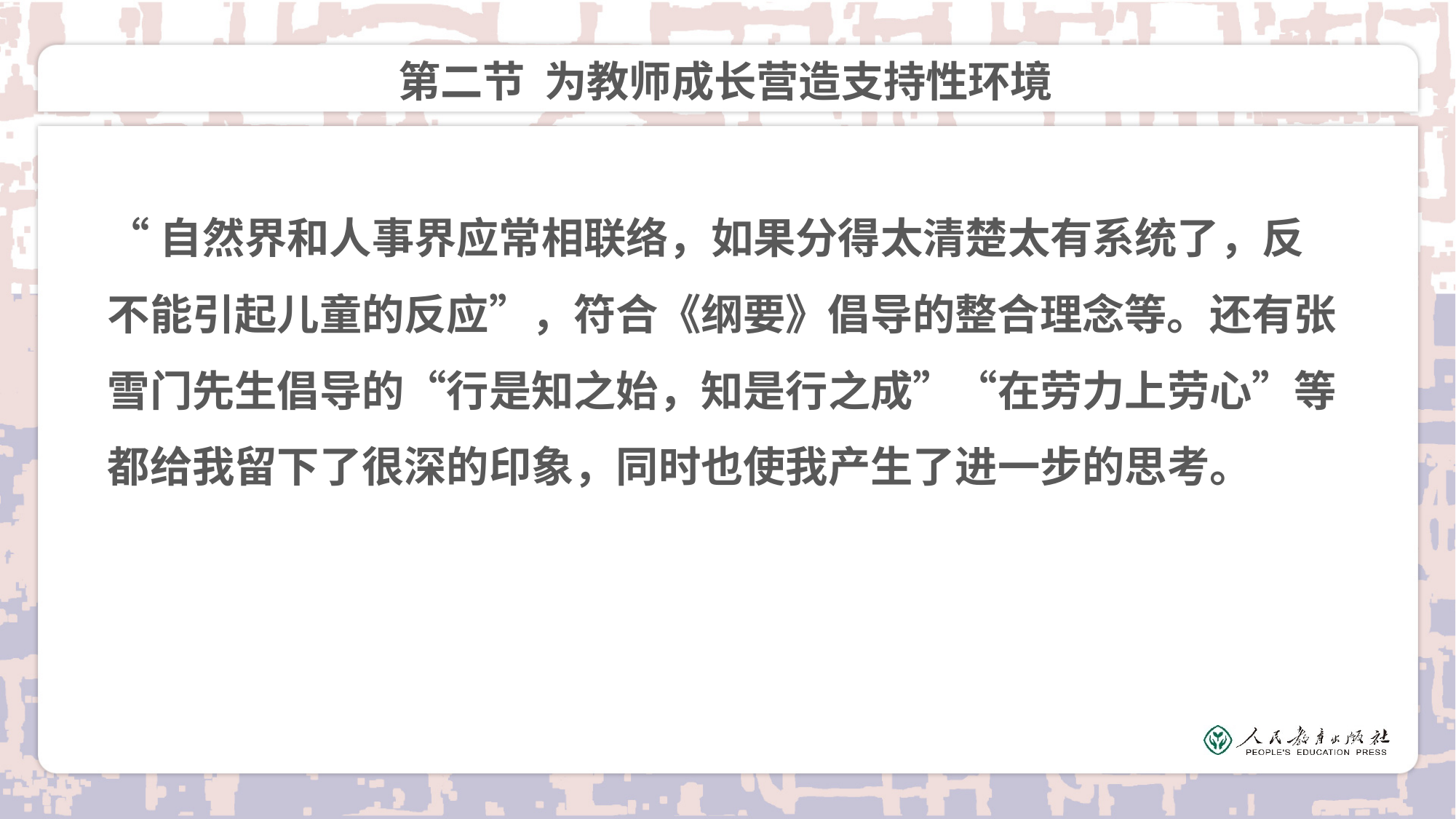

# 第二节  为教师成长营造支持性环境
“自然界和人事界应常相联络，如果分得太清楚太有系统了，反不能引起儿童的反应”，符合《纲要》倡导的整合理念等。还有张雪门先生倡导的“行是知之始，知是行之成”“在劳力上劳心”等都给我留下了很深的印象，同时也使我产生了进一步的思考。